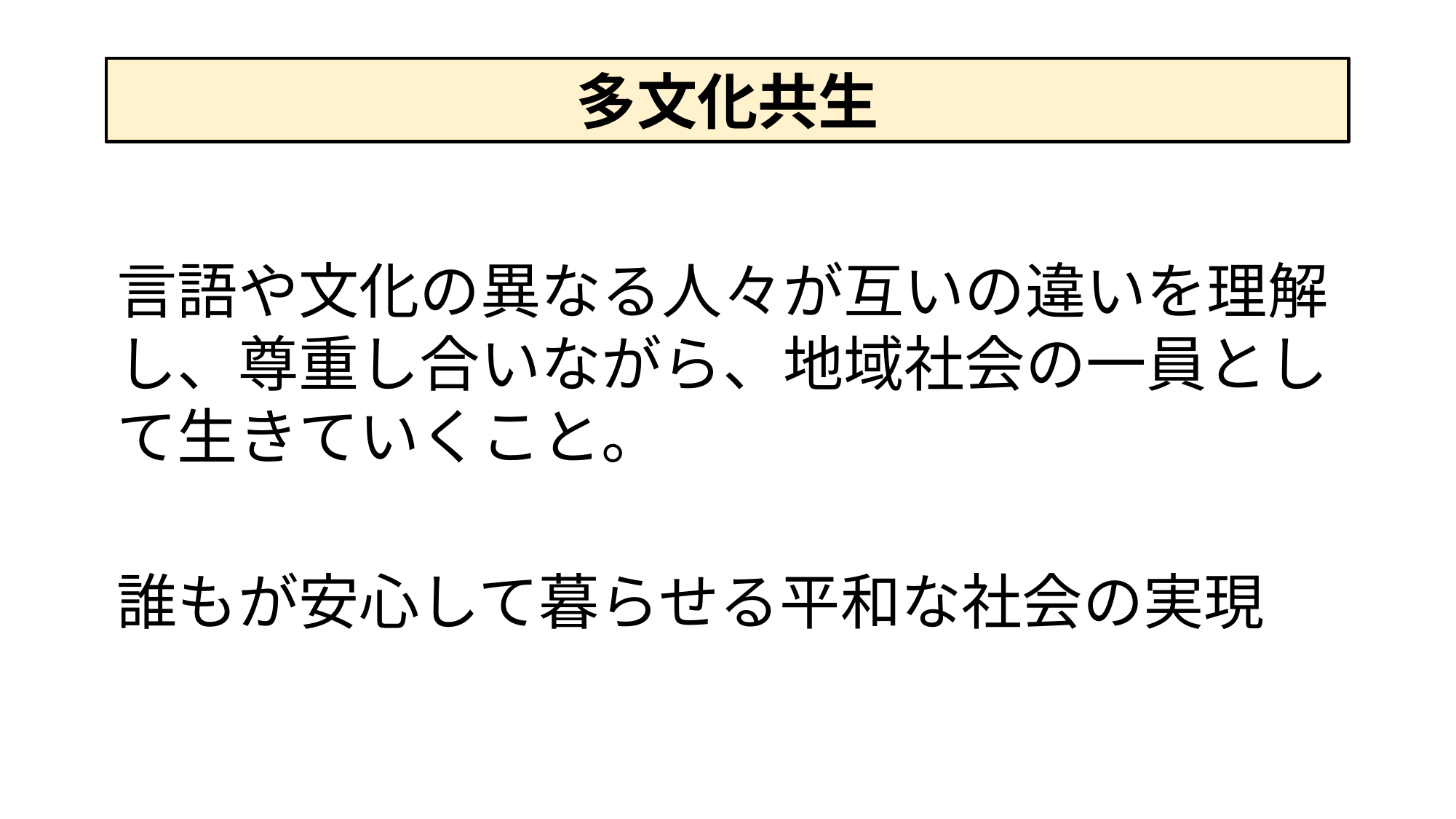

多文化共生
言語や文化の異なる人々が互いの違いを理解し、尊重し合いながら、地域社会の一員として生きていくこと。
誰もが安心して暮らせる平和な社会の実現